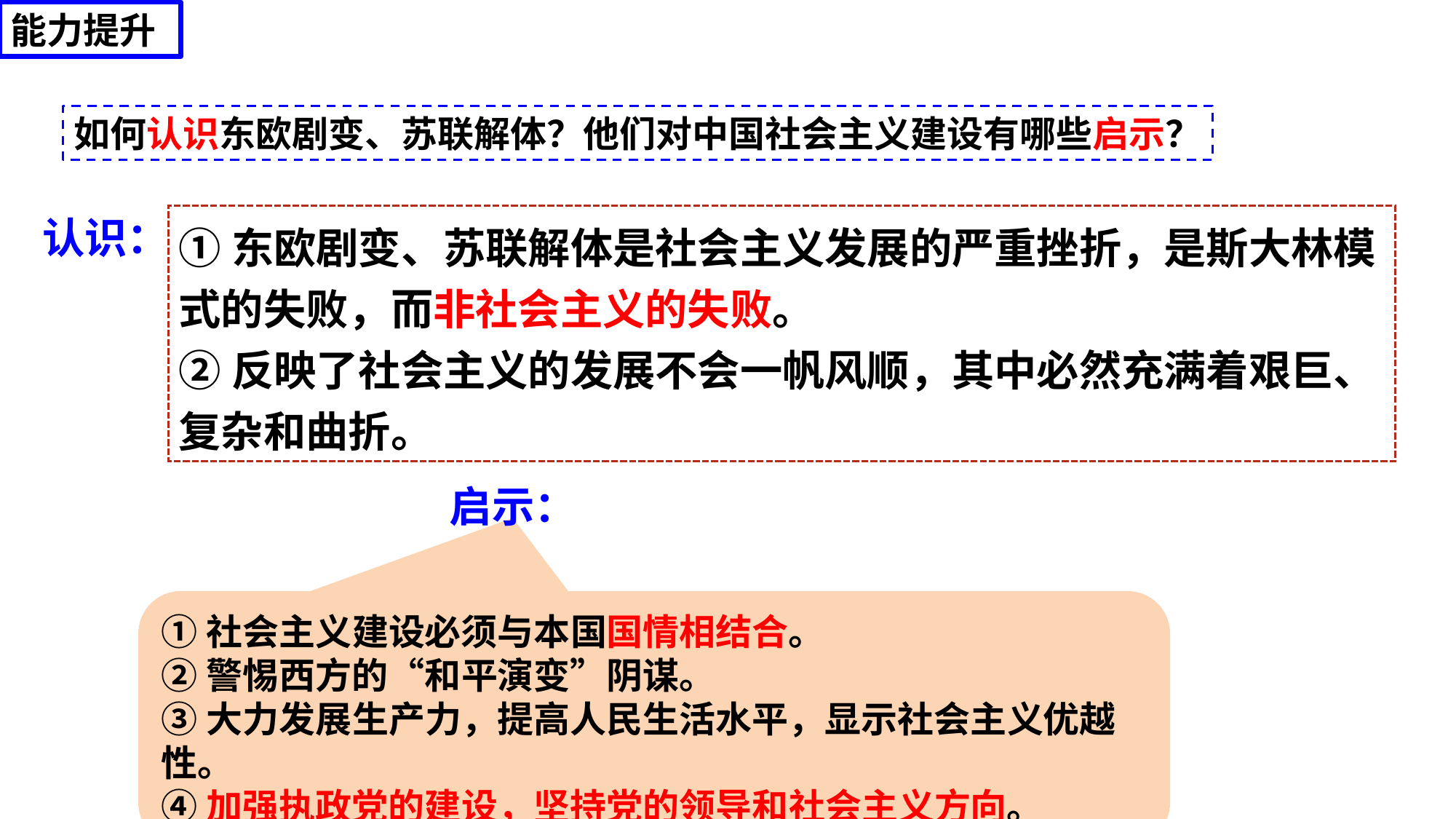

能力提升
如何认识东欧剧变、苏联解体？他们对中国社会主义建设有哪些启示？
认识：
①东欧剧变、苏联解体是社会主义发展的严重挫折，是斯大林模式的失败，而非社会主义的失败。
②反映了社会主义的发展不会一帆风顺，其中必然充满着艰巨、复杂和曲折。
启示：
①社会主义建设必须与本国国情相结合。
②警惕西方的“和平演变”阴谋。
③大力发展生产力，提高人民生活水平，显示社会主义优越性。
④加强执政党的建设，坚持党的领导和社会主义方向。